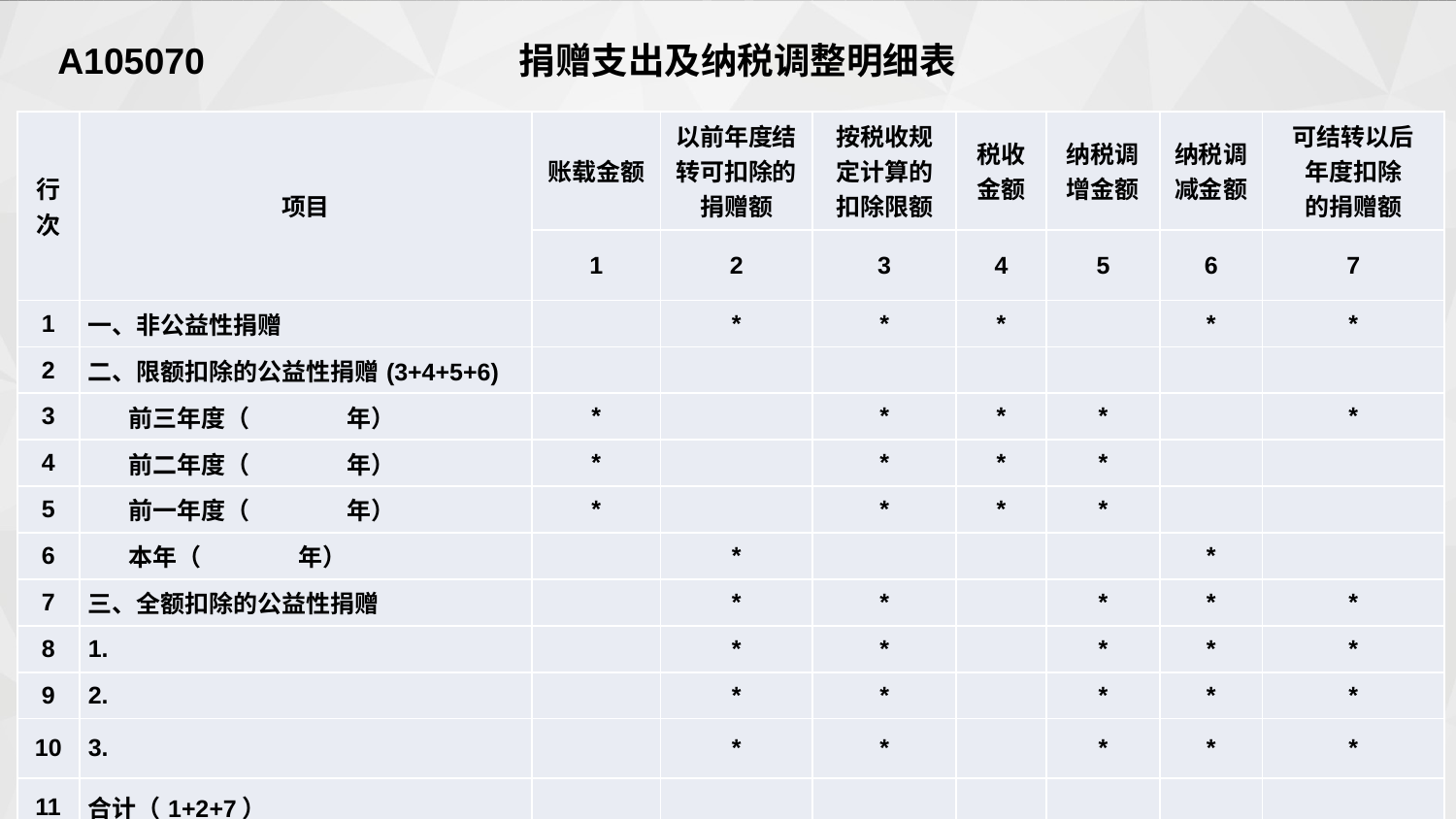

A105070                              捐赠支出及纳税调整明细表
| 行次 | 项目 | 账载金额 | 以前年度结转可扣除的捐赠额 | 按税收规 定计算的 扣除限额 | 税收 金额 | 纳税调 增金额 | 纳税调 减金额 | 可结转以后 年度扣除 的捐赠额 |
| --- | --- | --- | --- | --- | --- | --- | --- | --- |
|  |  | 1 | 2 | 3 | 4 | 5 | 6 | 7 |
| 1 | 一、非公益性捐赠 |  | \* | \* | \* |  | \* | \* |
| 2 | 二、限额扣除的公益性捐赠(3+4+5+6) |  |  |  |  |  |  |  |
| 3 | 前三年度（　　　　年） | \* |  | \* | \* | \* |  | \* |
| 4 | 前二年度（　　　　年） | \* |  | \* | \* | \* |  |  |
| 5 | 前一年度（　　　　年） | \* |  | \* | \* | \* |  |  |
| 6 | 本年（　　　　年） |  | \* |  |  |  | \* |  |
| 7 | 三、全额扣除的公益性捐赠 |  | \* | \* |  | \* | \* | \* |
| 8 | 1. |  | \* | \* |  | \* | \* | \* |
| 9 | 2. |  | \* | \* |  | \* | \* | \* |
| 10 | 3. |  | \* | \* |  | \* | \* | \* |
| 11 | 合计（1+2+7） |  |  |  |  |  |  |  |